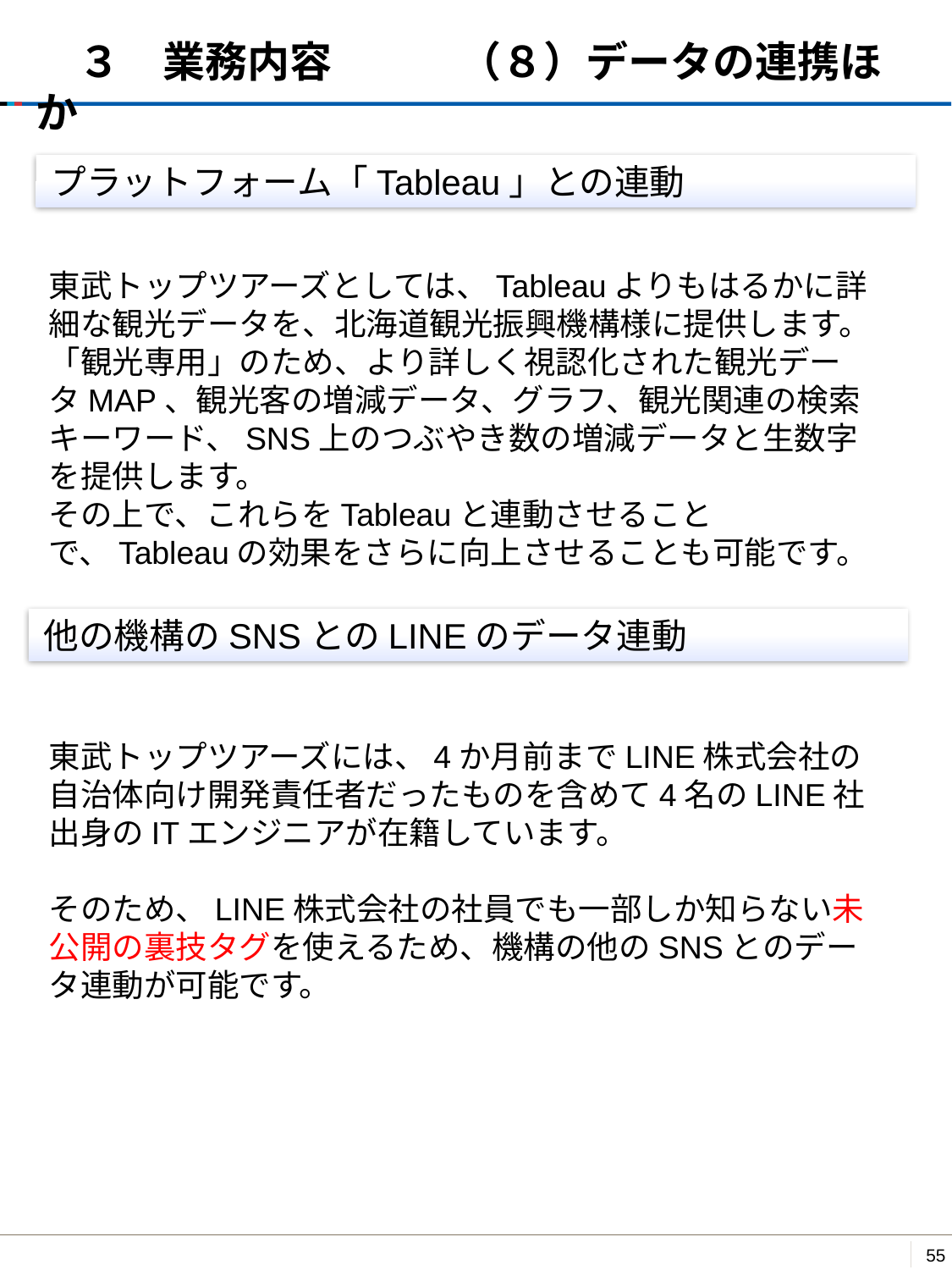

# ３　業務内容　　　（８）データの連携ほか
プラットフォーム「Tableau」との連動
東武トップツアーズとしては、Tableauよりもはるかに詳細な観光データを、北海道観光振興機構様に提供します。
「観光専用」のため、より詳しく視認化された観光データMAP、観光客の増減データ、グラフ、観光関連の検索キーワード、SNS上のつぶやき数の増減データと生数字を提供します。
その上で、これらをTableauと連動させることで、Tableauの効果をさらに向上させることも可能です。
他の機構のSNSとのLINEのデータ連動
東武トップツアーズには、4か月前までLINE株式会社の自治体向け開発責任者だったものを含めて4名のLINE社出身のITエンジニアが在籍しています。

そのため、LINE株式会社の社員でも一部しか知らない未公開の裏技タグを使えるため、機構の他のSNSとのデータ連動が可能です。
55